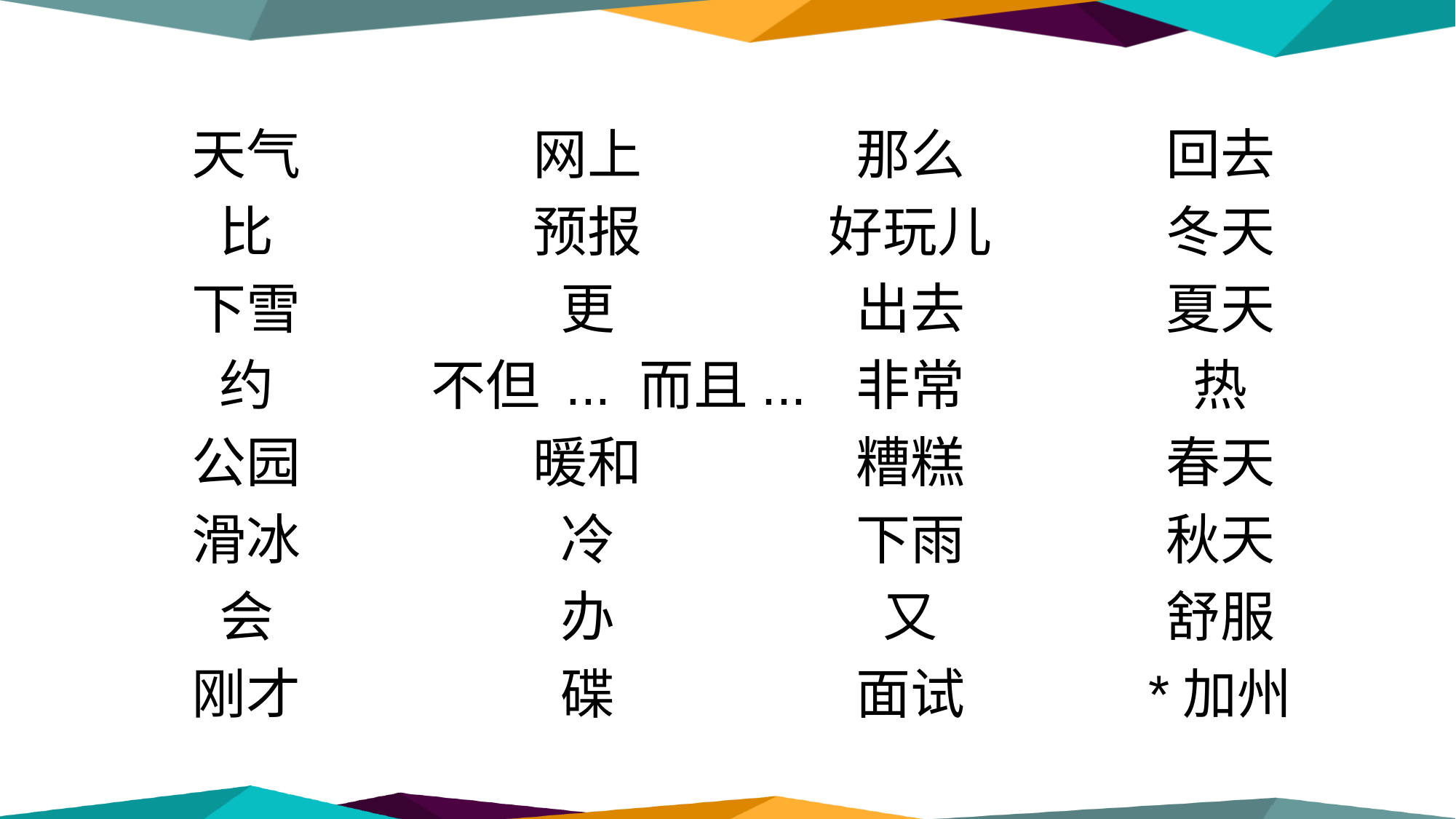

天气
网上
那么
回去
比
预报
好玩儿
冬天
下雪
更
出去
夏天
约
不但 ... 而且...
非常
热
公园
暖和
糟糕
春天
滑冰
冷
下雨
秋天
会
办
又
舒服
刚才
碟
面试
*加州